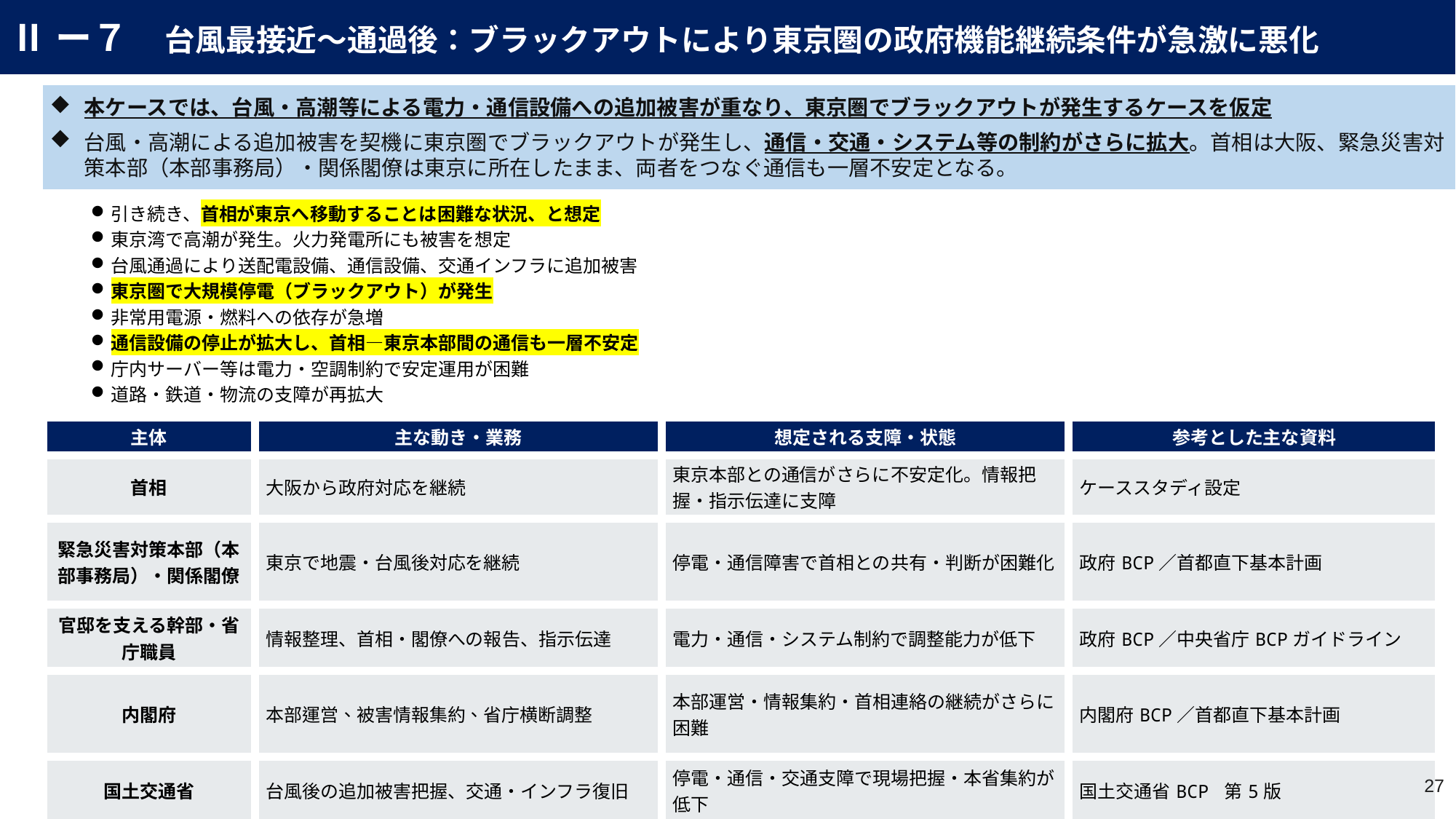

Ⅱー７　台風最接近～通過後：ブラックアウトにより東京圏の政府機能継続条件が急激に悪化
本ケースでは、台風・高潮等による電力・通信設備への追加被害が重なり、東京圏でブラックアウトが発生するケースを仮定
台風・高潮による追加被害を契機に東京圏でブラックアウトが発生し、通信・交通・システム等の制約がさらに拡大。首相は大阪、緊急災害対策本部（本部事務局）・関係閣僚は東京に所在したまま、両者をつなぐ通信も一層不安定となる。
引き続き、首相が東京へ移動することは困難な状況、と想定
東京湾で高潮が発生。火力発電所にも被害を想定
台風通過により送配電設備、通信設備、交通インフラに追加被害
東京圏で大規模停電（ブラックアウト）が発生
非常用電源・燃料への依存が急増
通信設備の停止が拡大し、首相―東京本部間の通信も一層不安定
庁内サーバー等は電力・空調制約で安定運用が困難
道路・鉄道・物流の支障が再拡大
| 主体 | 主な動き・業務 | 想定される支障・状態 | 参考とした主な資料 |
| --- | --- | --- | --- |
| 首相 | 大阪から政府対応を継続 | 東京本部との通信がさらに不安定化。情報把握・指示伝達に支障 | ケーススタディ設定 |
| 緊急災害対策本部（本部事務局）・関係閣僚 | 東京で地震・台風後対応を継続 | 停電・通信障害で首相との共有・判断が困難化 | 政府BCP／首都直下基本計画 |
| 官邸を支える幹部・省庁職員 | 情報整理、首相・閣僚への報告、指示伝達 | 電力・通信・システム制約で調整能力が低下 | 政府BCP／中央省庁BCPガイドライン |
| 内閣府 | 本部運営、被害情報集約、省庁横断調整 | 本部運営・情報集約・首相連絡の継続がさらに困難 | 内閣府BCP／首都直下基本計画 |
| 国土交通省 | 台風後の追加被害把握、交通・インフラ復旧 | 停電・通信・交通支障で現場把握・本省集約が低下 | 国土交通省BCP 第5版 |
27